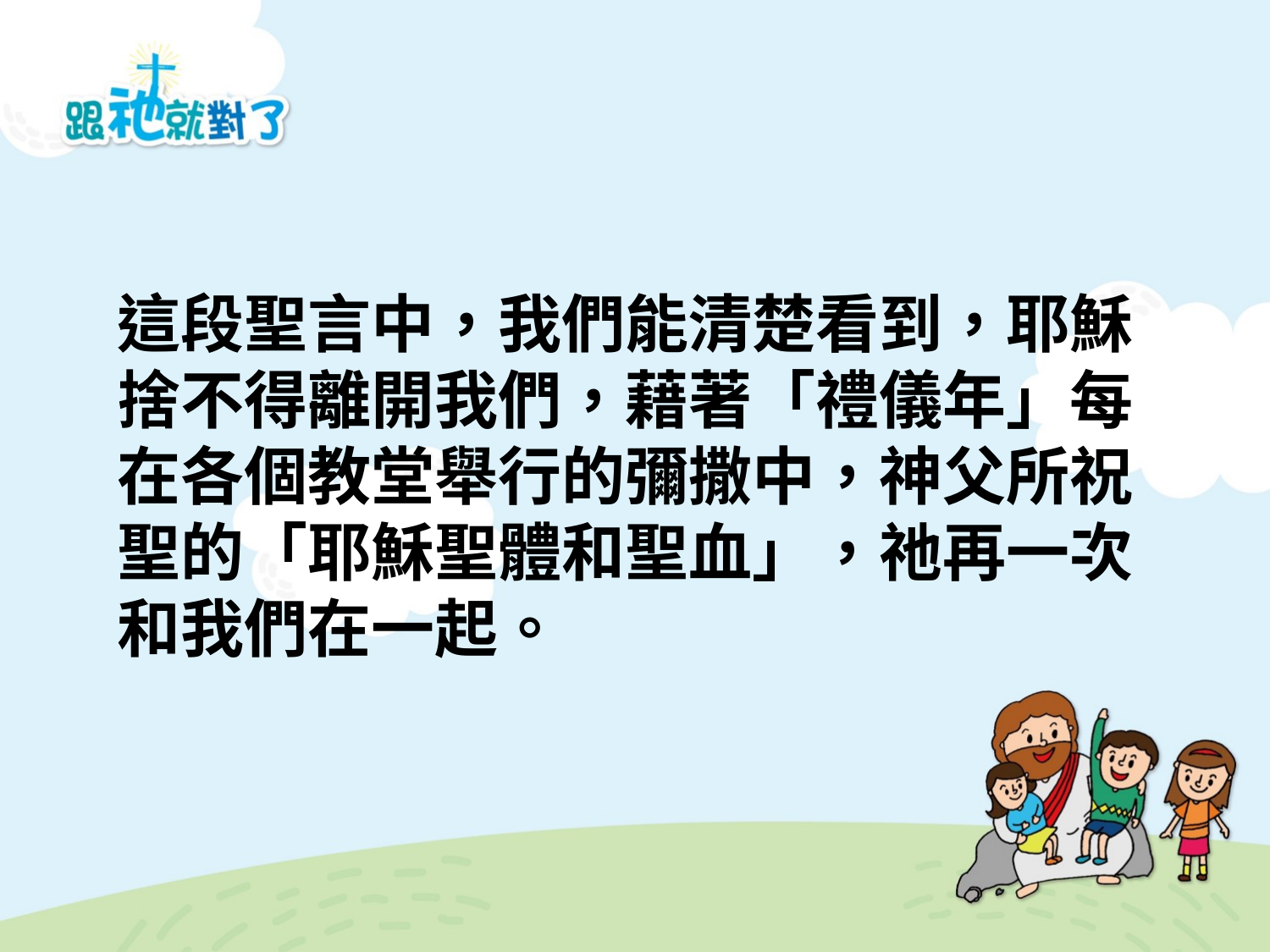

這段聖言中，我們能清楚看到，耶穌捨不得離開我們，藉著「禮儀年」每在各個教堂舉行的彌撒中，神父所祝聖的「耶穌聖體和聖血」，祂再一次和我們在一起。